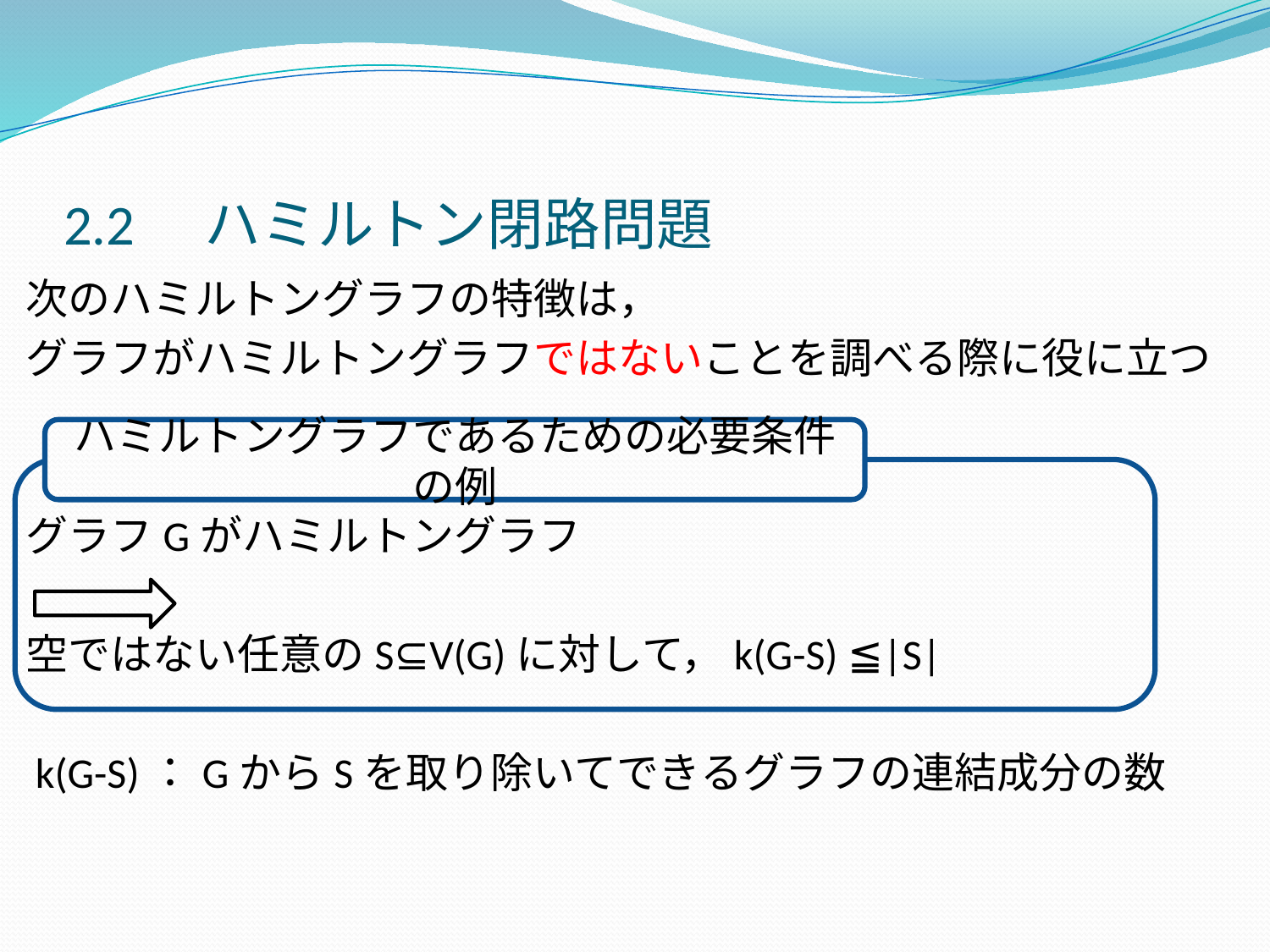

2.2　ハミルトン閉路問題
次のハミルトングラフの特徴は，
グラフがハミルトングラフではないことを調べる際に役に立つ

グラフGがハミルトングラフ

空ではない任意のS⊆V(G)に対して，k(G-S) ≦|S|

 k(G-S)：GからSを取り除いてできるグラフの連結成分の数

ハミルトングラフであるための必要条件の例